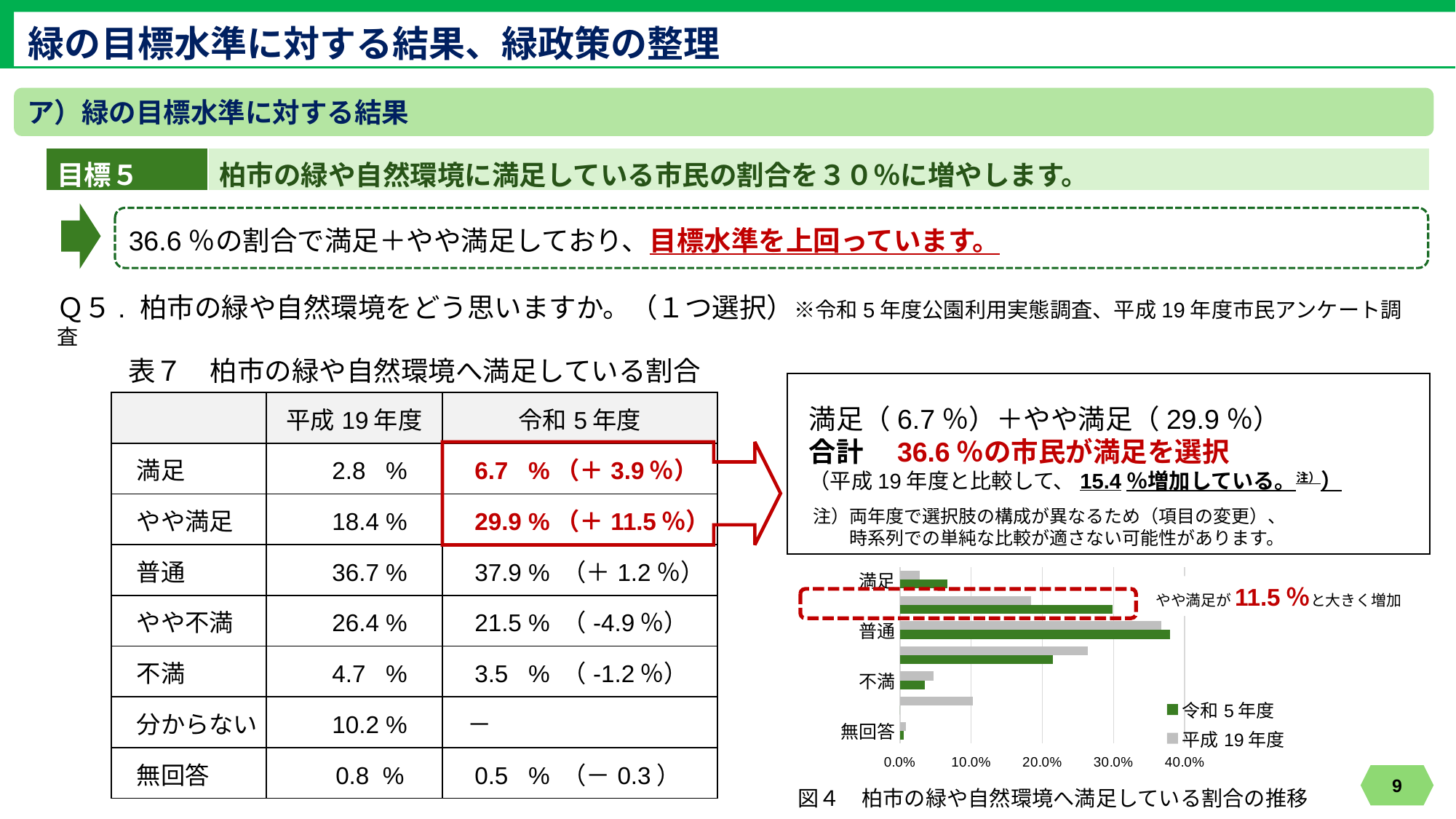

緑の目標水準に対する結果、緑政策の整理
ア）緑の目標水準に対する結果
| 目標５ | 柏市の緑や自然環境に満足している市民の割合を３０％に増やします。 |
| --- | --- |

36.6％の割合で満足＋やや満足しており、目標水準を上回っています。
Ｑ５. 柏市の緑や自然環境をどう思いますか。（１つ選択）※令和5年度公園利用実態調査、平成19年度市民アンケート調査
表７　柏市の緑や自然環境へ満足している割合
満足（6.7％）＋やや満足（29.9％）
合計　36.6％の市民が満足を選択
（平成19年度と比較して、15.4％増加している。注））

|  | 平成19年度 | 令和5年度 |
| --- | --- | --- |
| 満足 | 2.8 % | 6.7 %（＋3.9％） |
| やや満足 | 18.4 % | 29.9 %（＋11.5％） |
| 普通 | 36.7 % | 37.9 % （＋1.2％） |
| やや不満 | 26.4 % | 21.5 % （-4.9％） |
| 不満 | 4.7 % | 3.5 % （-1.2％） |
| 分からない | 10.2 % | － |
| 無回答 | 0.8 % | 0.5 % （－0.3） |

注）両年度で選択肢の構成が異なるため（項目の変更）、
　　時系列での単純な比較が適さない可能性があります。

### Chart

| Category | 平成19年度 | 令和5年度 |
|---|---|---|
| 満足 | 0.028 | 0.067 |
| やや満足 | 0.184 | 0.299 |
| 普通 | 0.367 | 0.379 |
| やや不満 | 0.264 | 0.215 |
| 不満 | 0.047 | 0.035 |
| 分からない | 0.102 | 0.0 |
| 無回答 | 0.008 | 0.005 |
やや満足が11.5％と大きく増加

9
図４　柏市の緑や自然環境へ満足している割合の推移